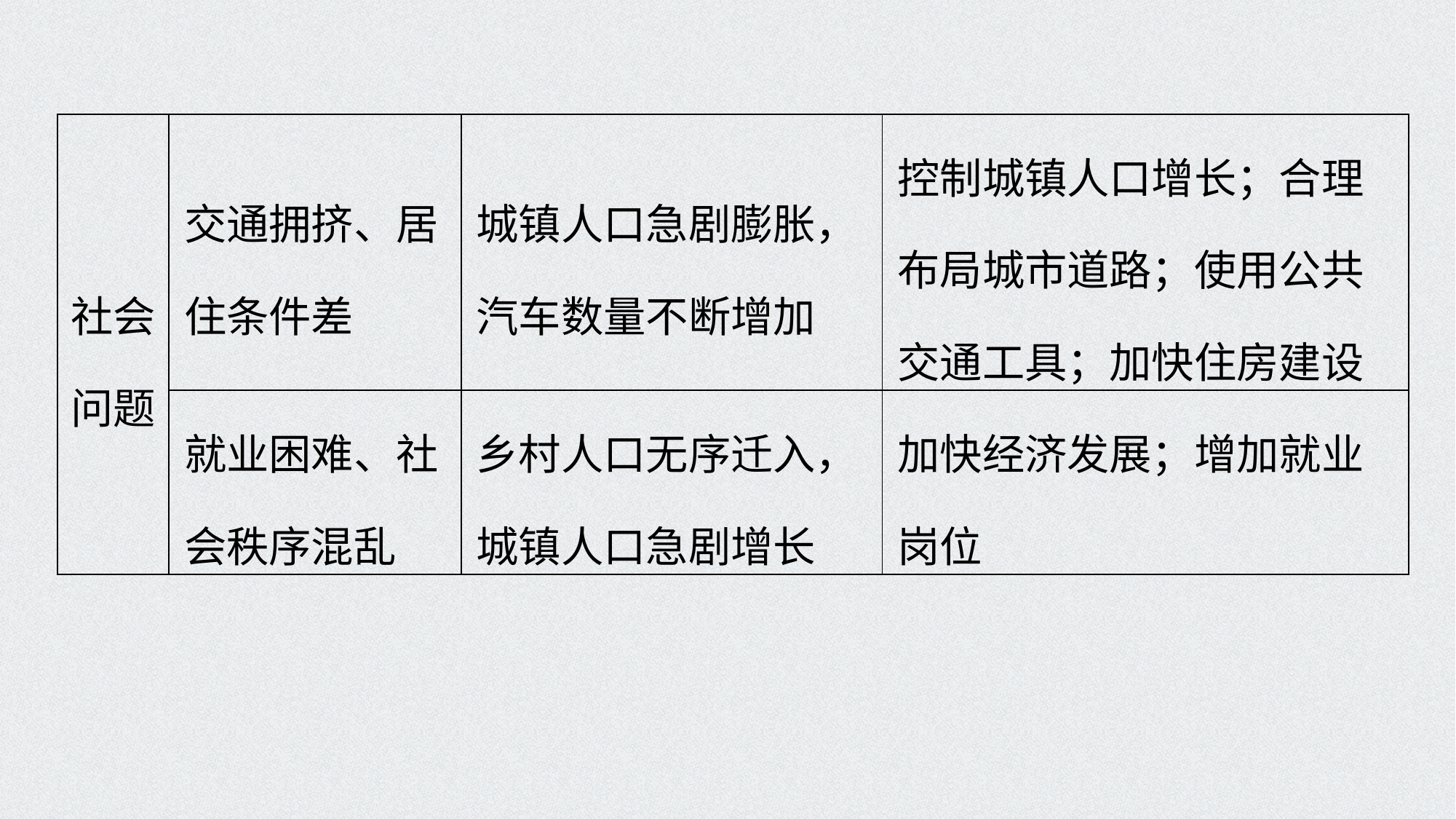

| 社会问题 | 交通拥挤、居住条件差 | 城镇人口急剧膨胀，汽车数量不断增加 | 控制城镇人口增长；合理布局城市道路；使用公共交通工具；加快住房建设 |
| --- | --- | --- | --- |
|  | 就业困难、社会秩序混乱 | 乡村人口无序迁入，城镇人口急剧增长 | 加快经济发展；增加就业岗位 |